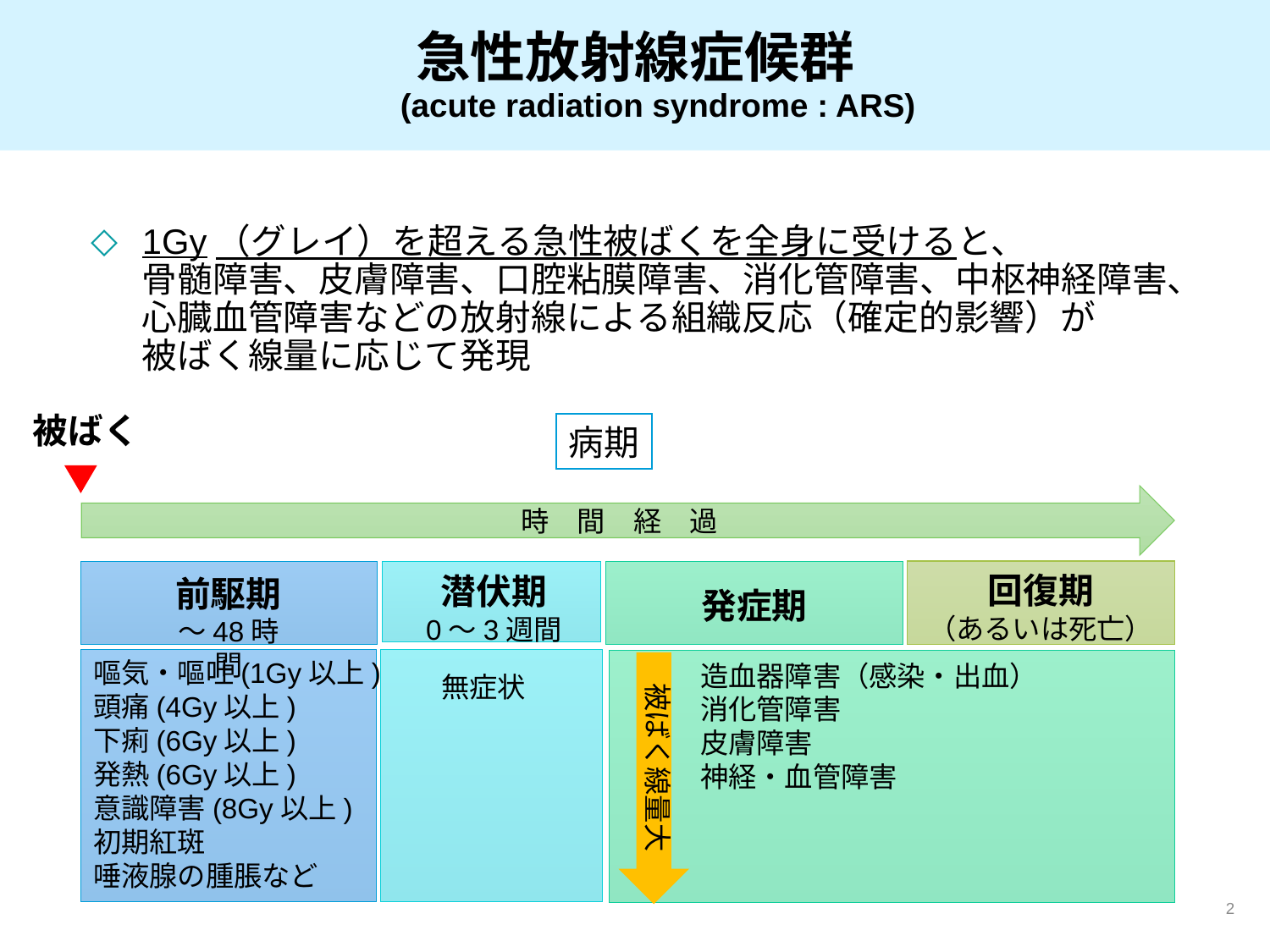

# 急性放射線症候群 (acute radiation syndrome : ARS)
1Gy（グレイ）を超える急性被ばくを全身に受けると、　　　　　　骨髄障害、皮膚障害、口腔粘膜障害、消化管障害、中枢神経障害、　心臓血管障害などの放射線による組織反応（確定的影響）が　　　　被ばく線量に応じて発現
被ばく
病期

時　間　経　過

回復期
（あるいは死亡）
潜伏期
0〜3週間
前駆期
〜48時間
発症期

嘔気・嘔吐(1Gy以上)
頭痛(4Gy以上)
下痢(6Gy以上)
発熱(6Gy以上)
意識障害(8Gy以上)
初期紅斑
唾液腺の腫脹など

造血器障害（感染・出血）
消化管障害
皮膚障害
神経・血管障害

無症状
被ばく線量大
2
2